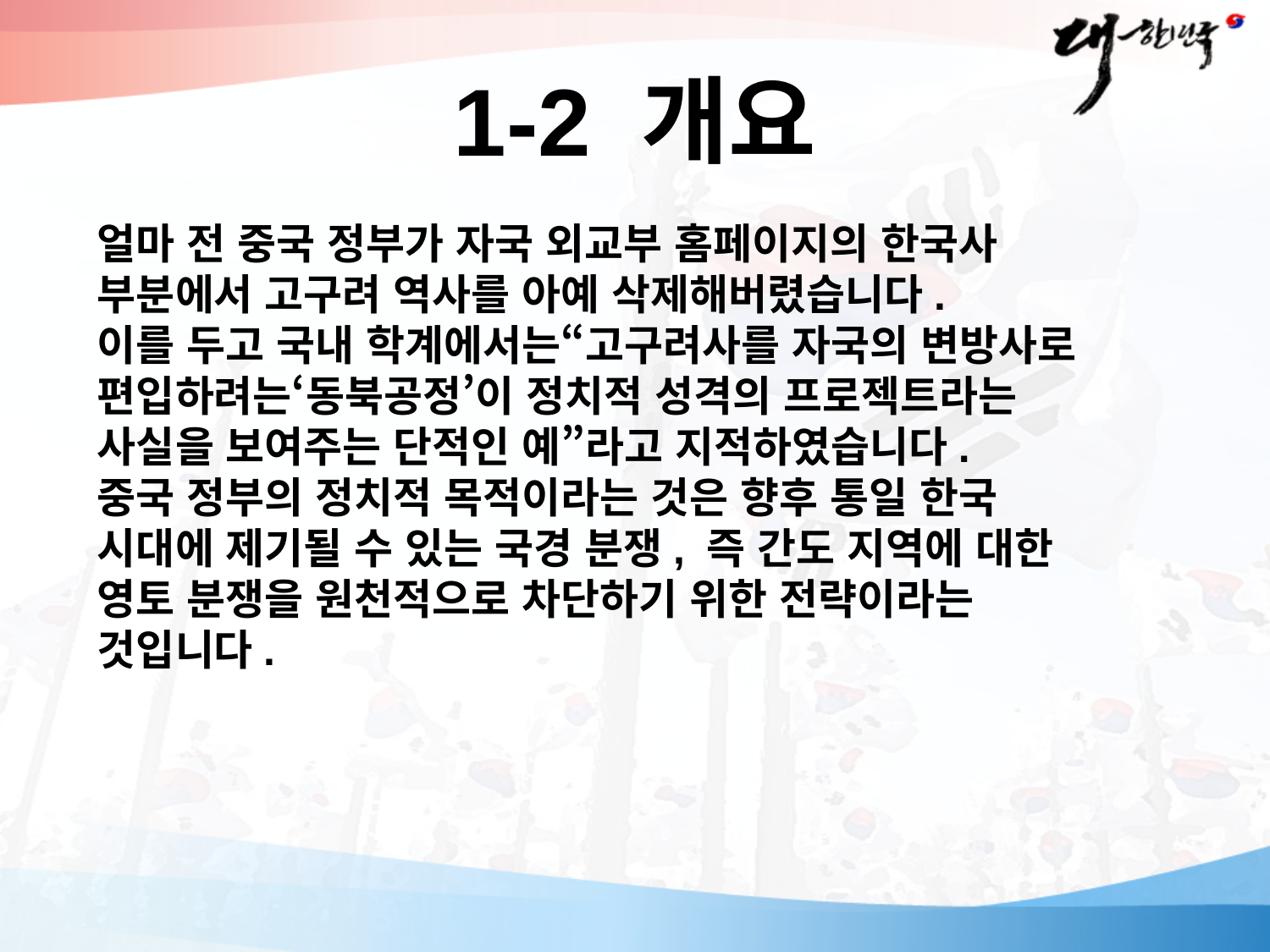

1-2 개요
얼마 전 중국 정부가 자국 외교부 홈페이지의 한국사 부분에서 고구려 역사를 아예 삭제해버렸습니다.
이를 두고 국내 학계에서는“고구려사를 자국의 변방사로 편입하려는‘동북공정’이 정치적 성격의 프로젝트라는 사실을 보여주는 단적인 예”라고 지적하였습니다.
중국 정부의 정치적 목적이라는 것은 향후 통일 한국 시대에 제기될 수 있는 국경 분쟁, 즉 간도 지역에 대한 영토 분쟁을 원천적으로 차단하기 위한 전략이라는 것입니다.